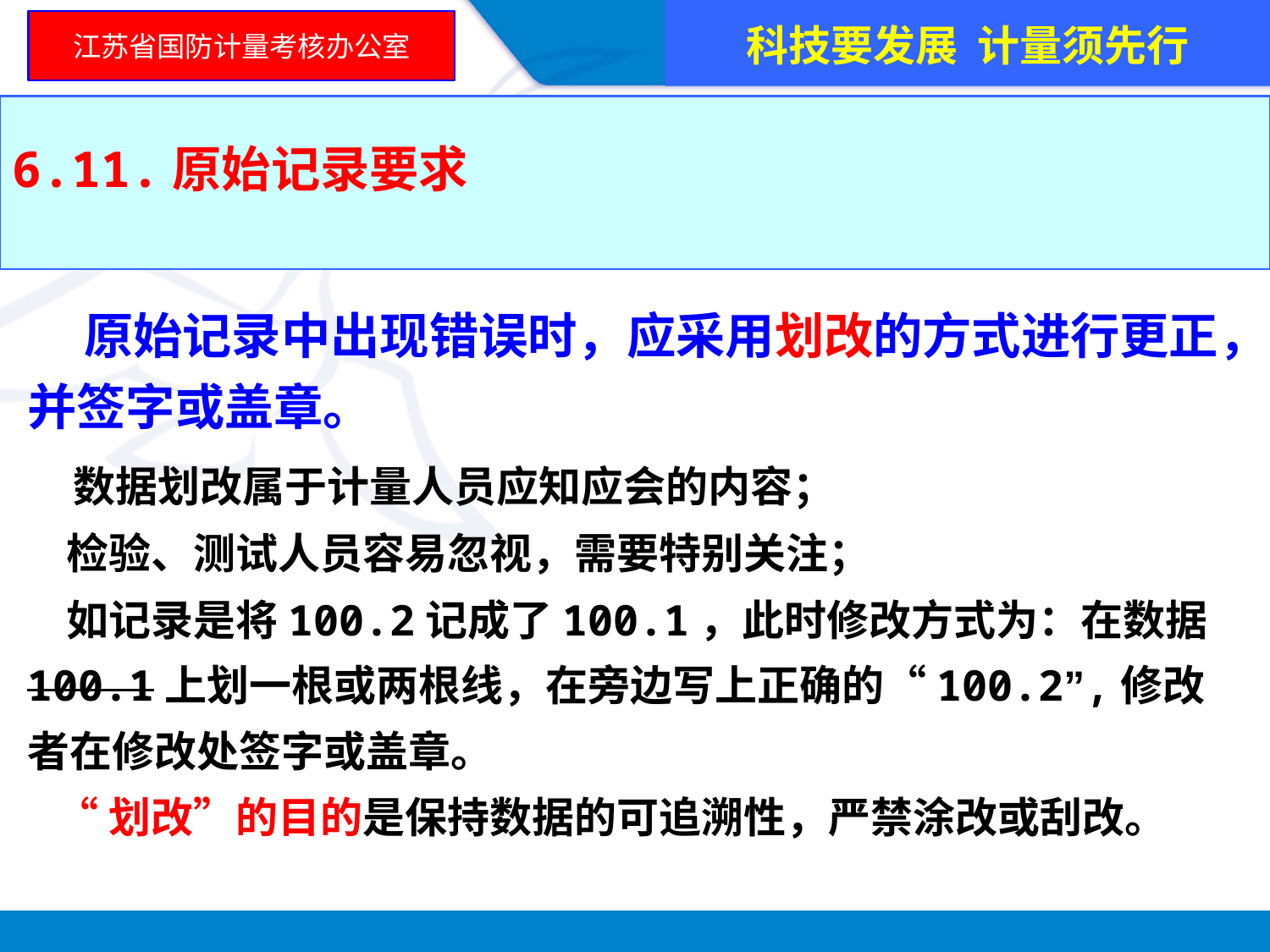

科技要发展  计量须先行
江苏省国防计量考核办公室
6.11.原始记录要求

    原始记录中出现错误时，应采用划改的方式进行更正，并签字或盖章。
   数据划改属于计量人员应知应会的内容；
   检验、测试人员容易忽视，需要特别关注；
   如记录是将100.2记成了100.1，此时修改方式为：在数据100.1上划一根或两根线，在旁边写上正确的“100.2”,修改者在修改处签字或盖章。
   “划改”的目的是保持数据的可追溯性，严禁涂改或刮改。